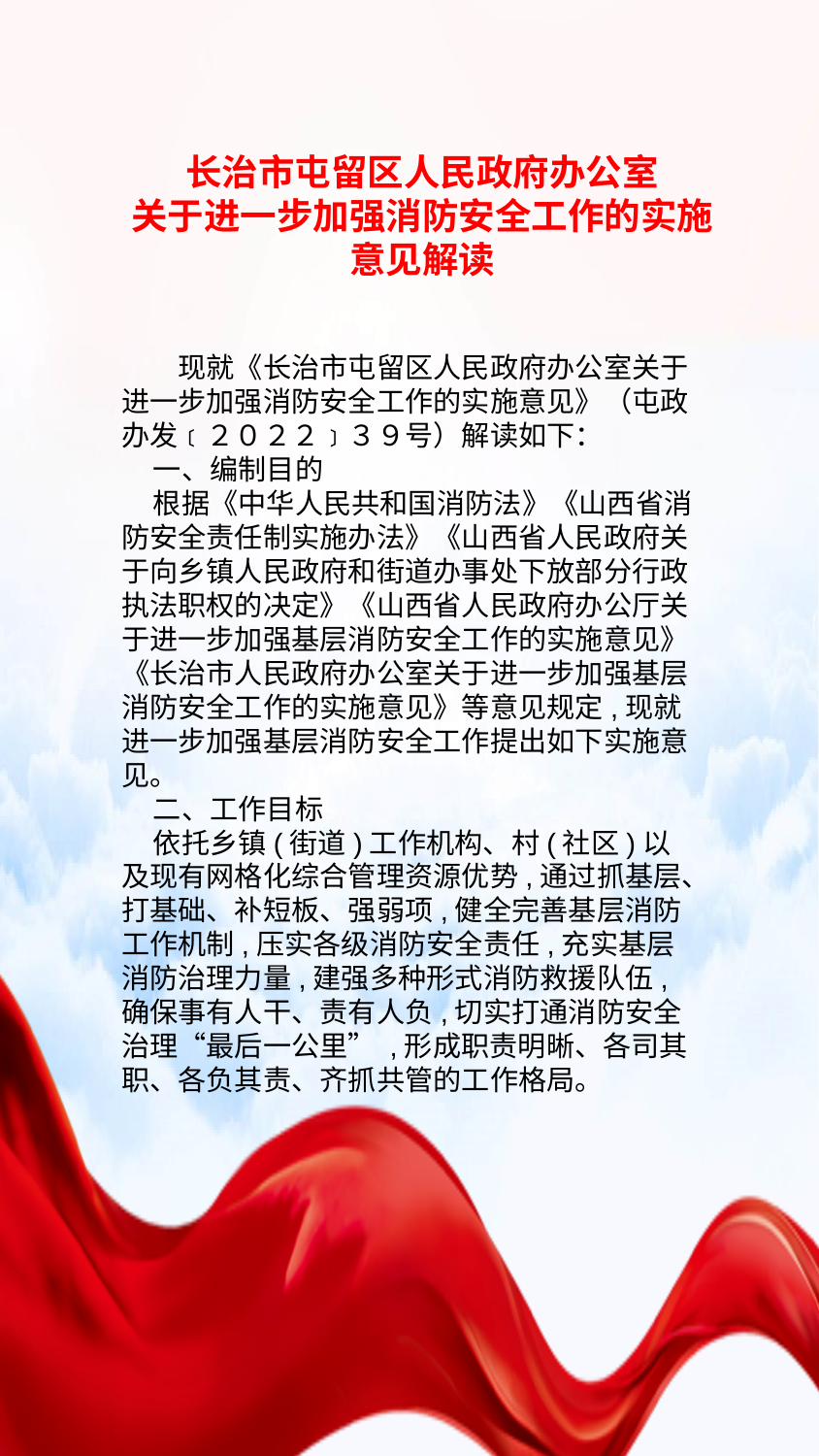

长治市屯留区人民政府办公室
关于进一步加强消防安全工作的实施意见解读
　　现就《长治市屯留区人民政府办公室关于进一步加强消防安全工作的实施意见》（屯政办发﹝２０２２﹞３９号）解读如下：
    一、编制目的
    根据《中华人民共和国消防法》《山西省消防安全责任制实施办法》《山西省人民政府关于向乡镇人民政府和街道办事处下放部分行政执法职权的决定》《山西省人民政府办公厅关于进一步加强基层消防安全工作的实施意见》《长治市人民政府办公室关于进一步加强基层消防安全工作的实施意见》等意见规定,现就进一步加强基层消防安全工作提出如下实施意见。
    二、工作目标
    依托乡镇(街道)工作机构、村(社区)以及现有网格化综合管理资源优势,通过抓基层、打基础、补短板、强弱项,健全完善基层消防工作机制,压实各级消防安全责任,充实基层消防治理力量,建强多种形式消防救援队伍,确保事有人干、责有人负,切实打通消防安全治理“最后一公里” ,形成职责明晰、各司其职、各负其责、齐抓共管的工作格局。